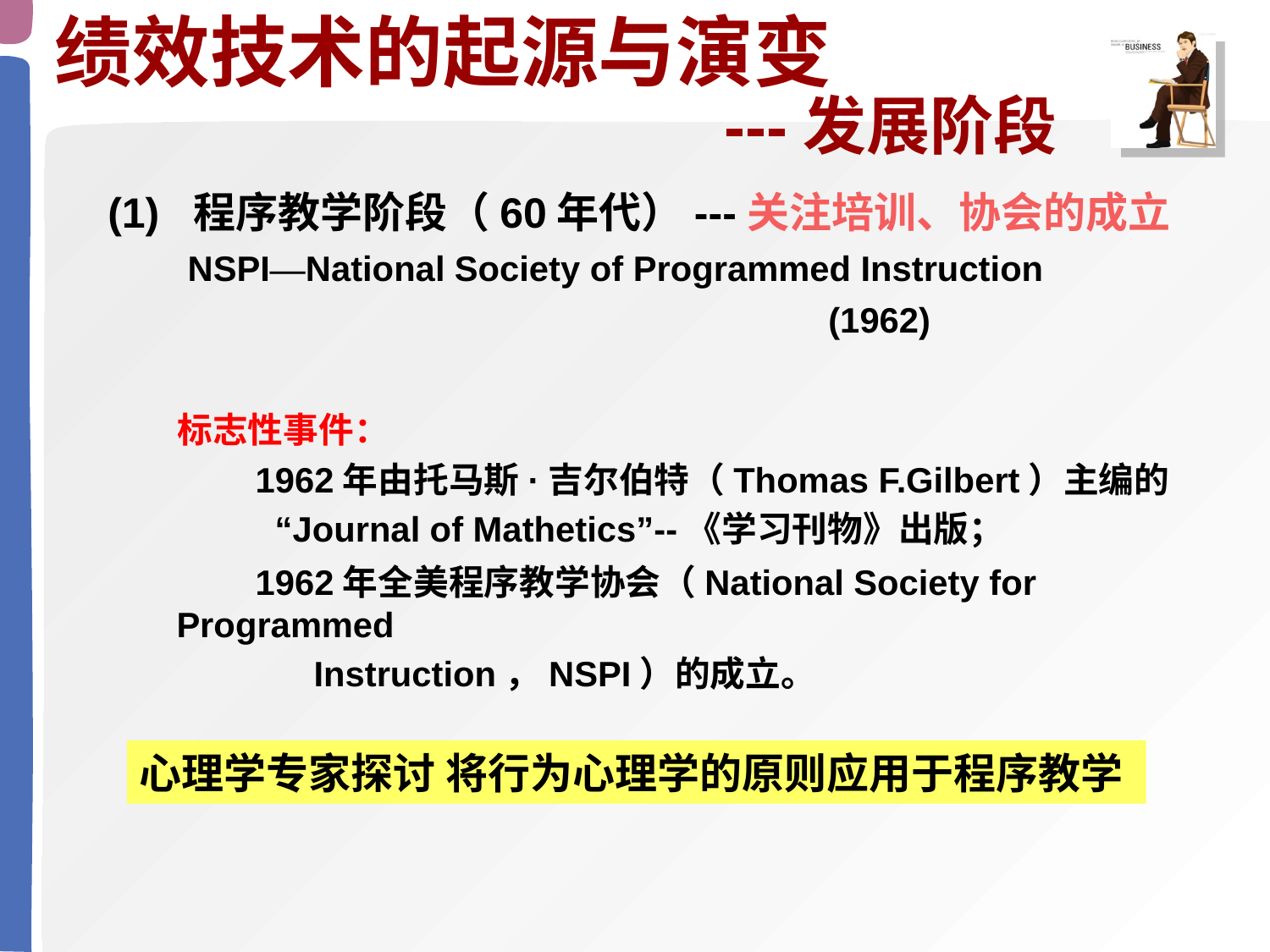

绩效技术的起源与演变
                               ---发展阶段
(1)  程序教学阶段（60年代）---关注培训、协会的成立
         NSPI—National Society of Programmed Instruction
                                                                          (1962)
     标志性事件：
             1962年由托马斯·吉尔伯特（Thomas F.Gilbert）主编的
               “Journal of Mathetics”--《学习刊物》出版；
             1962年全美程序教学协会（National Society for Programmed
                   Instruction，NSPI）的成立。

心理学专家探讨 将行为心理学的原则应用于程序教学